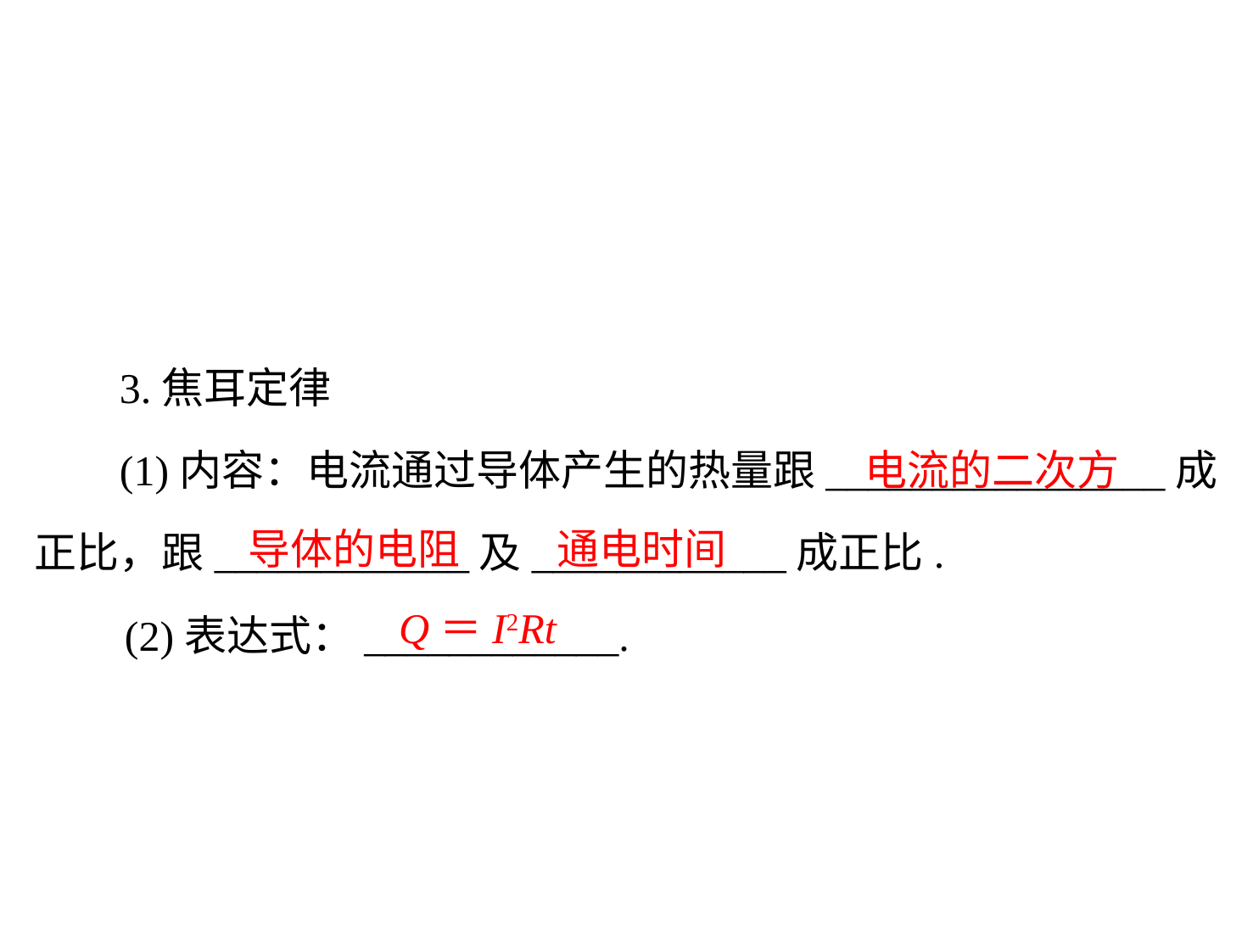

3.焦耳定律

	(1)内容：电流通过导体产生的热量跟________________成

正比，跟____________及____________成正比.
电流的二次方
导体的电阻
通电时间
Q＝I2Rt
(2)表达式：____________.